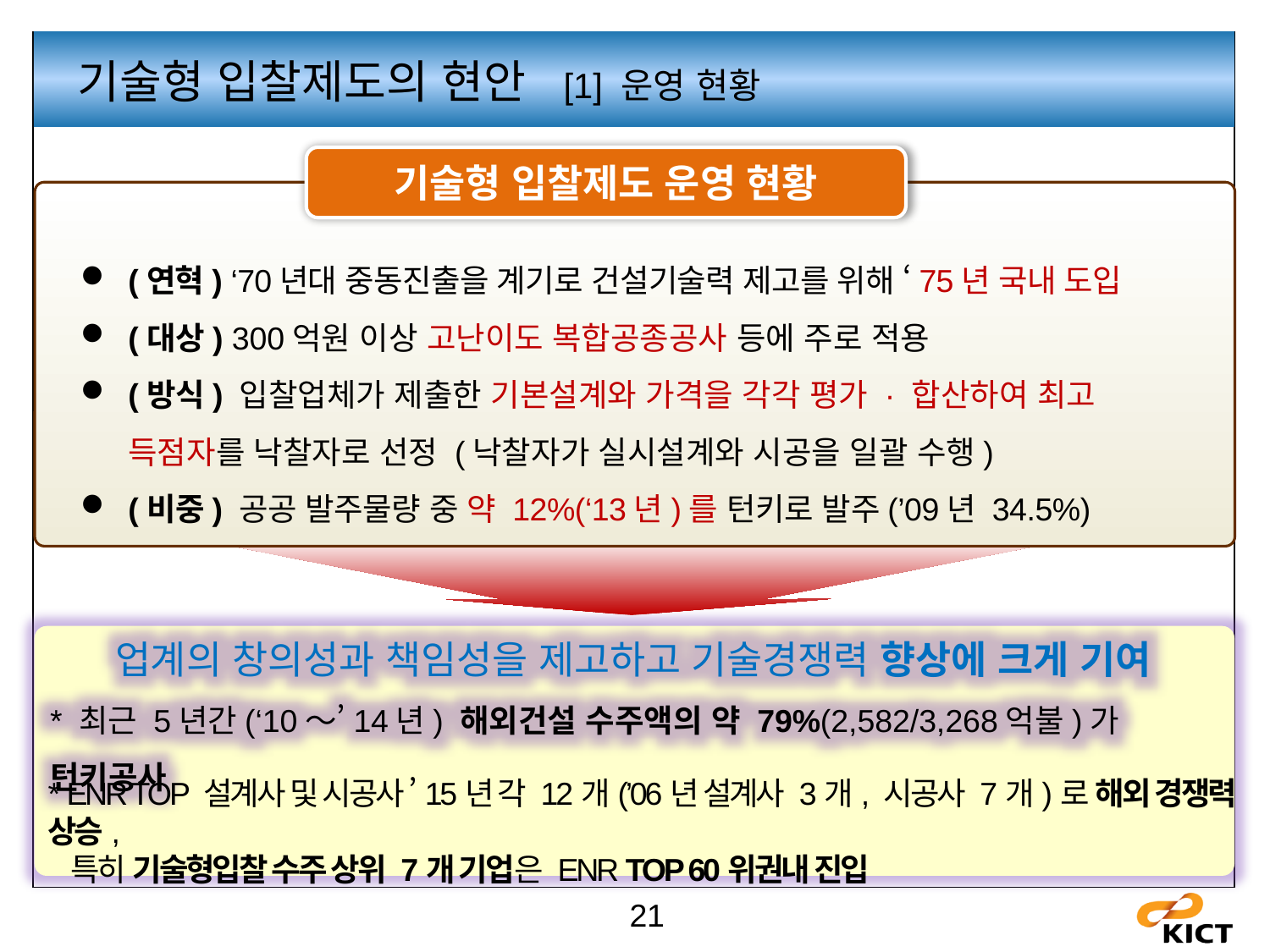

기술형 입찰제도의 현안  [1] 운영 현황
기술형 입찰제도 운영 현황

(연혁) ‘70년대 중동진출을 계기로 건설기술력 제고를 위해 ‘75년 국내 도입
(대상) 300억원 이상 고난이도 복합공종공사 등에 주로 적용
(방식) 입찰업체가 제출한 기본설계와 가격을 각각 평가 · 합산하여 최고 득점자를 낙찰자로 선정 (낙찰자가 실시설계와 시공을 일괄 수행)
(비중) 공공 발주물량 중 약 12%(‘13년)를 턴키로 발주(’09년 34.5%)

업계의 창의성과 책임성을 제고하고 기술경쟁력 향상에 크게 기여
* 최근 5년간(‘10～’14년) 해외건설 수주액의 약 79%(2,582/3,268억불)가 턴키공사

* ENR TOP 설계사 및 시공사 ’15년 각 12개(’06년 설계사 3개, 시공사 7개)로 해외 경쟁력 상승,
  특히 기술형입찰 수주 상위 7개 기업은 ENR TOP 60위권내 진입
21